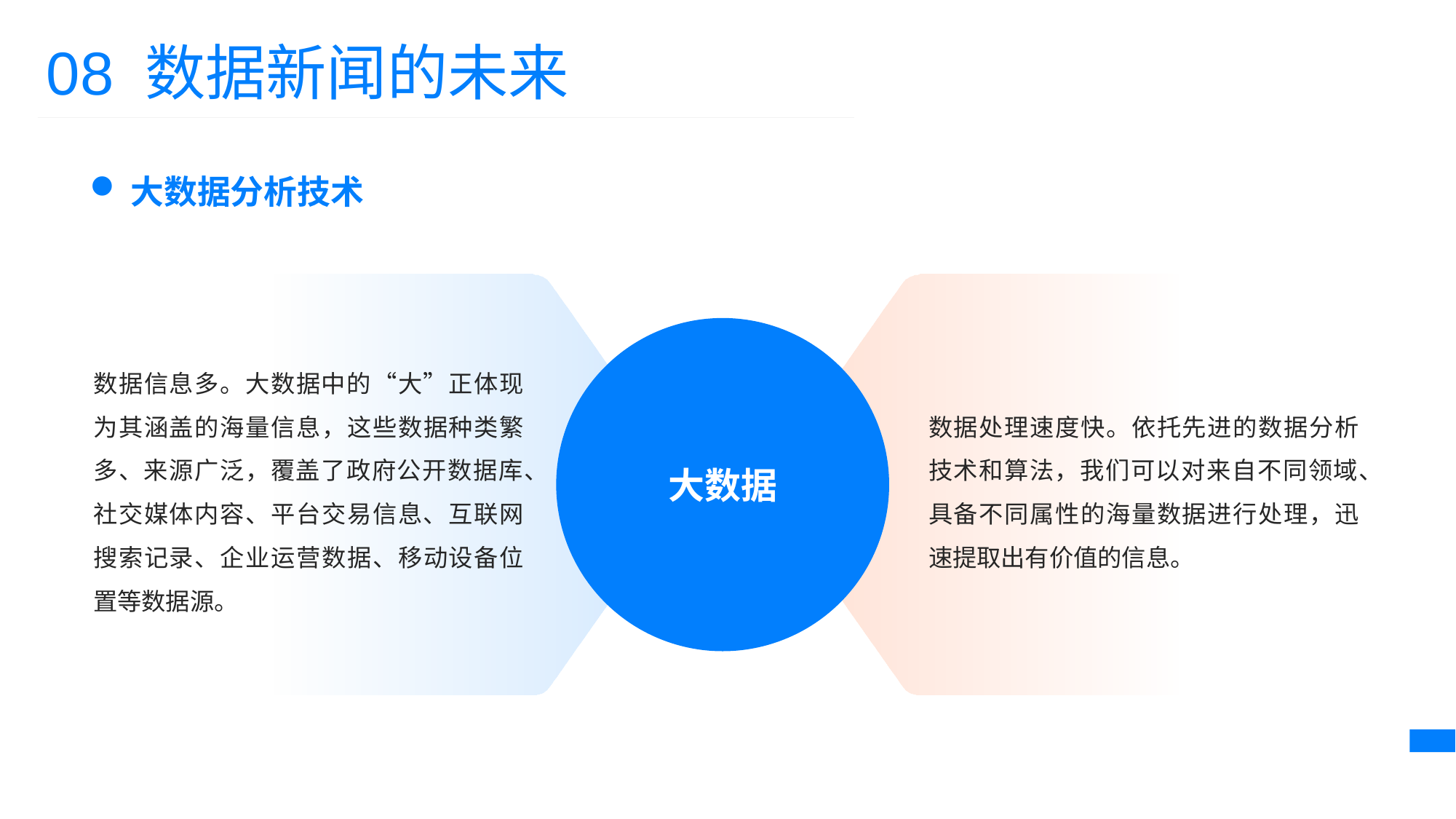

08 数据新闻的未来
大数据分析技术
数据信息多。大数据中的“大”正体现为其涵盖的海量信息，这些数据种类繁多、来源广泛，覆盖了政府公开数据库、社交媒体内容、平台交易信息、互联网搜索记录、企业运营数据、移动设备位置等数据源。
数据处理速度快。依托先进的数据分析技术和算法，我们可以对来自不同领域、具备不同属性的海量数据进行处理，迅速提取出有价值的信息。
大数据